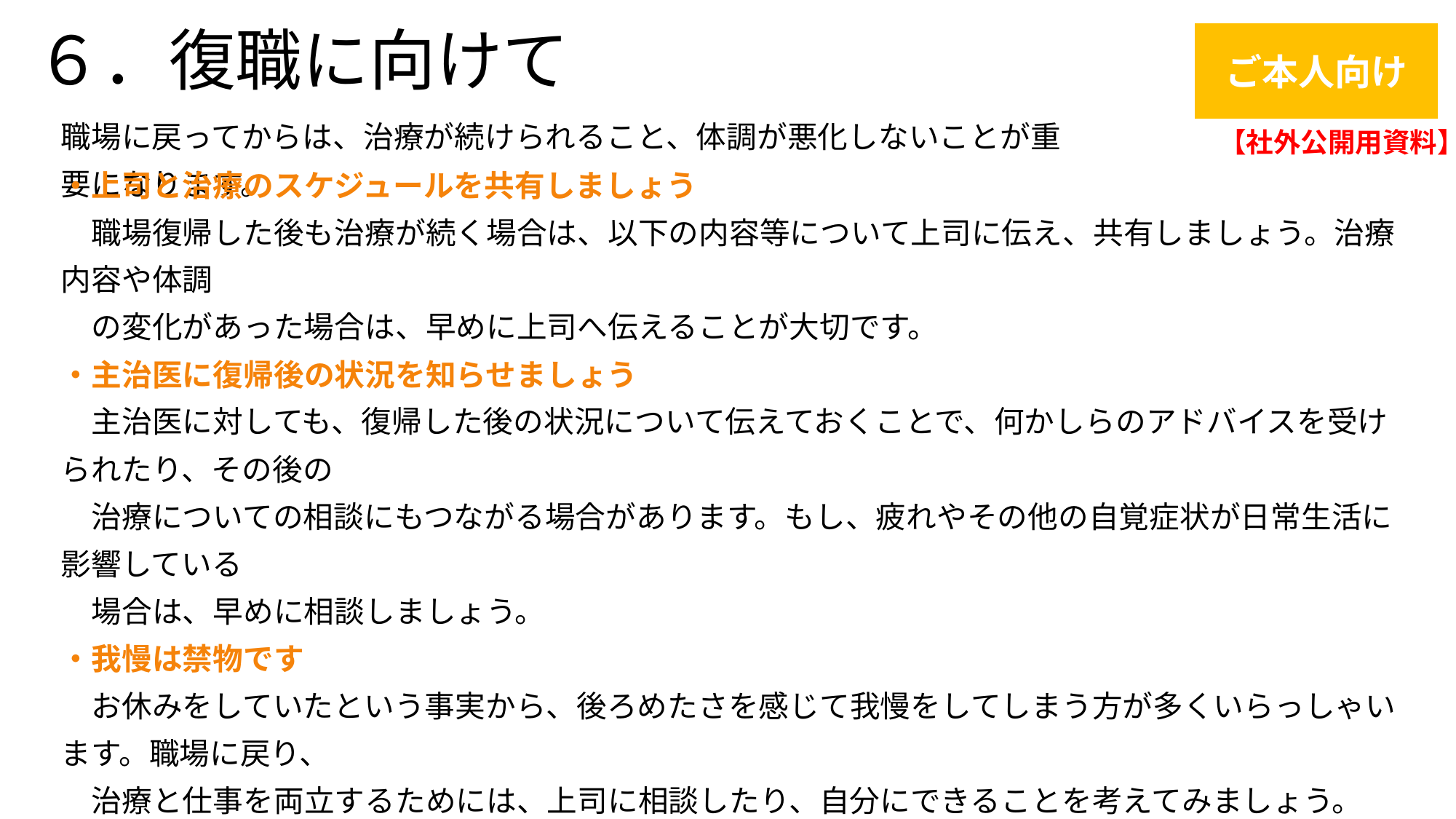

６．復職に向けて
ご本人向け
職場に戻ってからは、治療が続けられること、体調が悪化しないことが重要になります。
【社外公開用資料】
・上司と治療のスケジュールを共有しましょう
　職場復帰した後も治療が続く場合は、以下の内容等について上司に伝え、共有しましょう。治療内容や体調
　の変化があった場合は、早めに上司へ伝えることが大切です。
・主治医に復帰後の状況を知らせましょう
　主治医に対しても、復帰した後の状況について伝えておくことで、何かしらのアドバイスを受けられたり、その後の
　治療についての相談にもつながる場合があります。もし、疲れやその他の自覚症状が日常生活に影響している
　場合は、早めに相談しましょう。
・我慢は禁物です
　お休みをしていたという事実から、後ろめたさを感じて我慢をしてしまう方が多くいらっしゃいます。職場に戻り、
　治療と仕事を両立するためには、上司に相談したり、自分にできることを考えてみましょう。
　また、復職直後は自分の想像以上に体調や気持ちが安定しなかったり変化したりする場合があります。
　そのような場合も我慢せず、上司とのコミュニケーションをこまめにとりましょう。
・自分の考え、思いを伝えましょう
　自分の体調等を伝えると共に、自分がどうしたいのか、どのように思っているのかも伝えることが大切です。